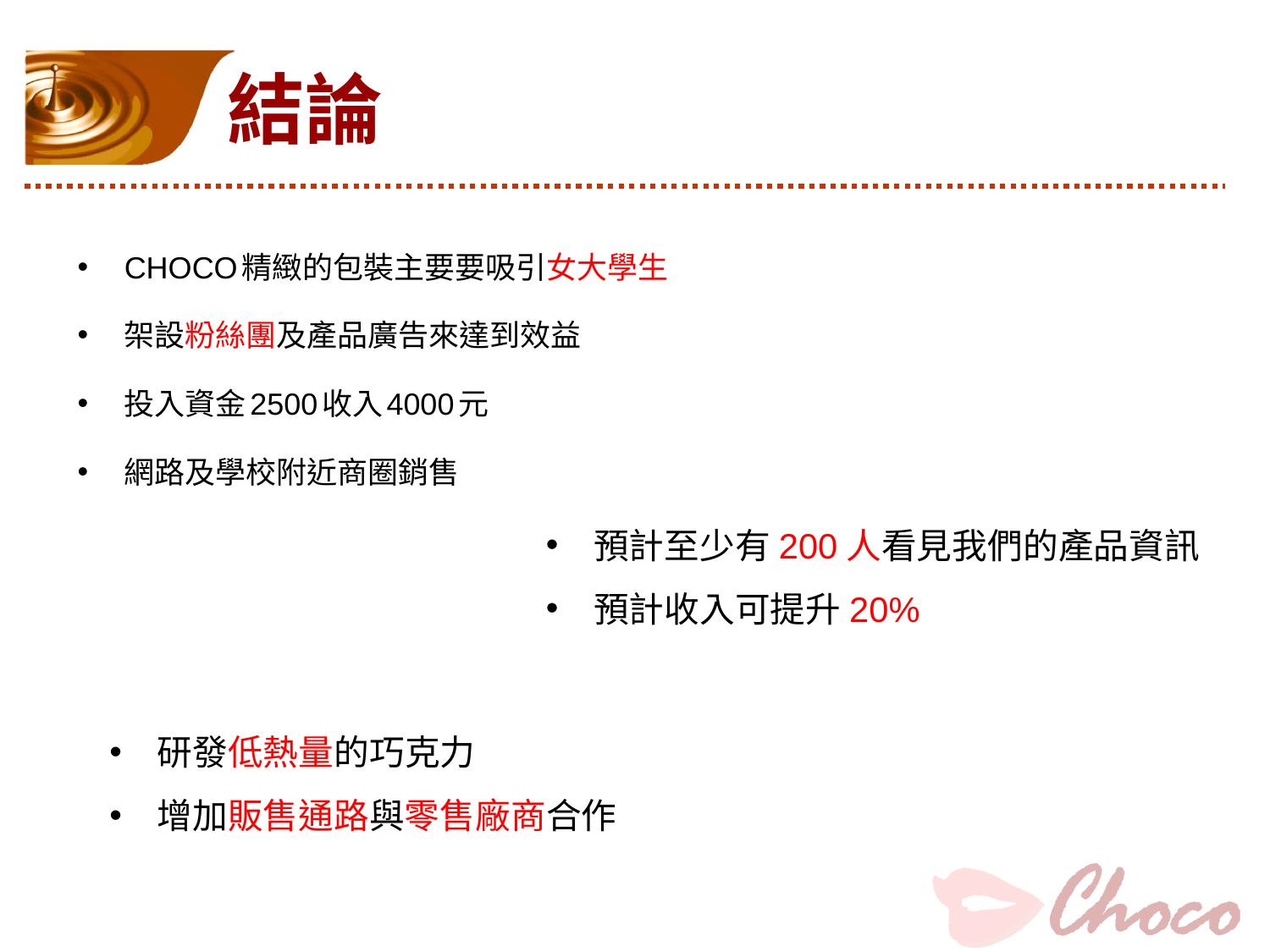

# 結論
CHOCO精緻的包裝主要要吸引女大學生
架設粉絲團及產品廣告來達到效益
投入資金2500收入4000元
網路及學校附近商圈銷售

預計至少有200人看見我們的產品資訊
預計收入可提升20%
研發低熱量的巧克力
增加販售通路與零售廠商合作